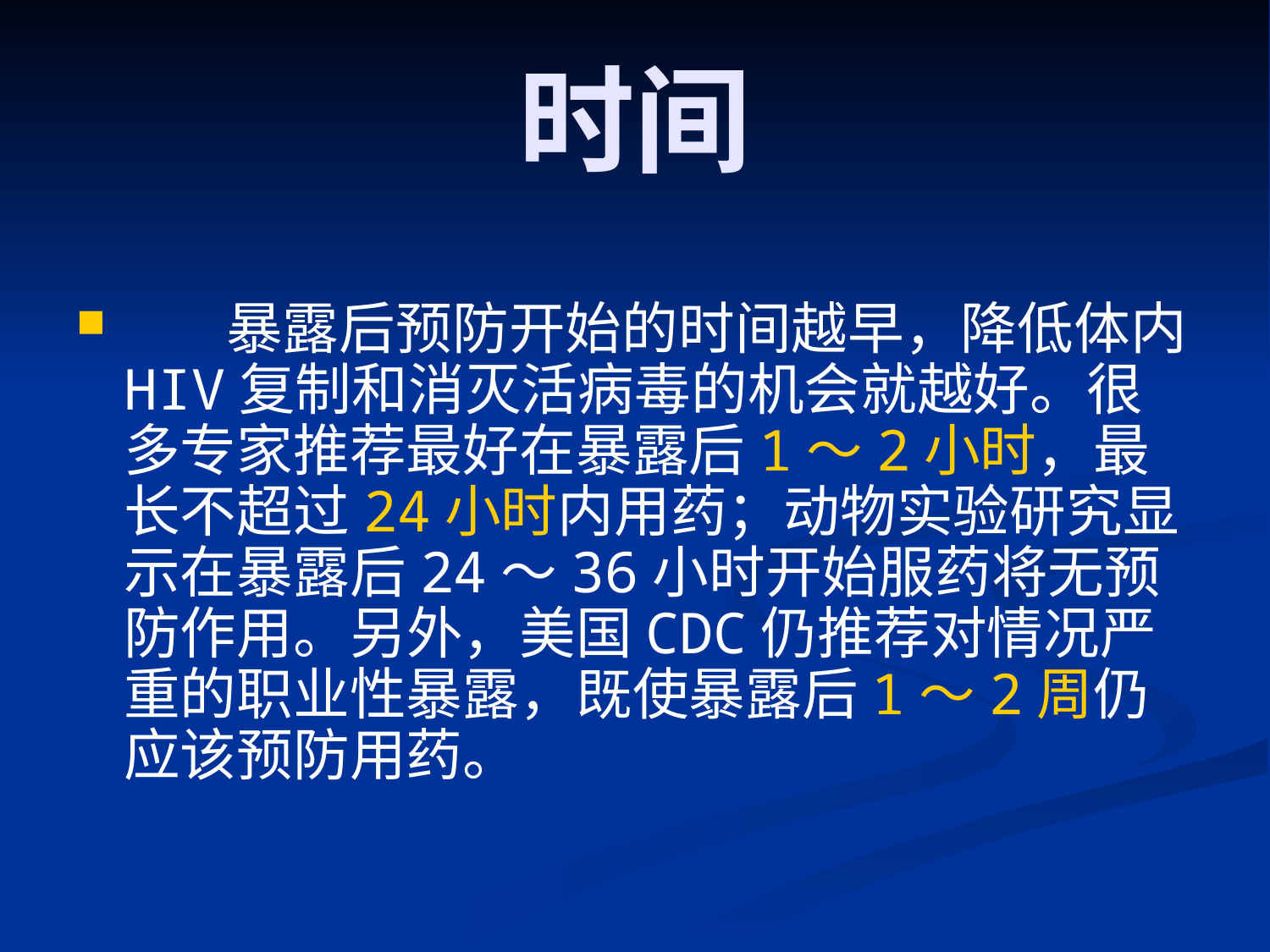

# 时间

       暴露后预防开始的时间越早，降低体内HIV复制和消灭活病毒的机会就越好。很多专家推荐最好在暴露后1～2小时，最长不超过24小时内用药；动物实验研究显示在暴露后24～36小时开始服药将无预防作用。另外，美国CDC仍推荐对情况严重的职业性暴露，既使暴露后1～2周仍应该预防用药。